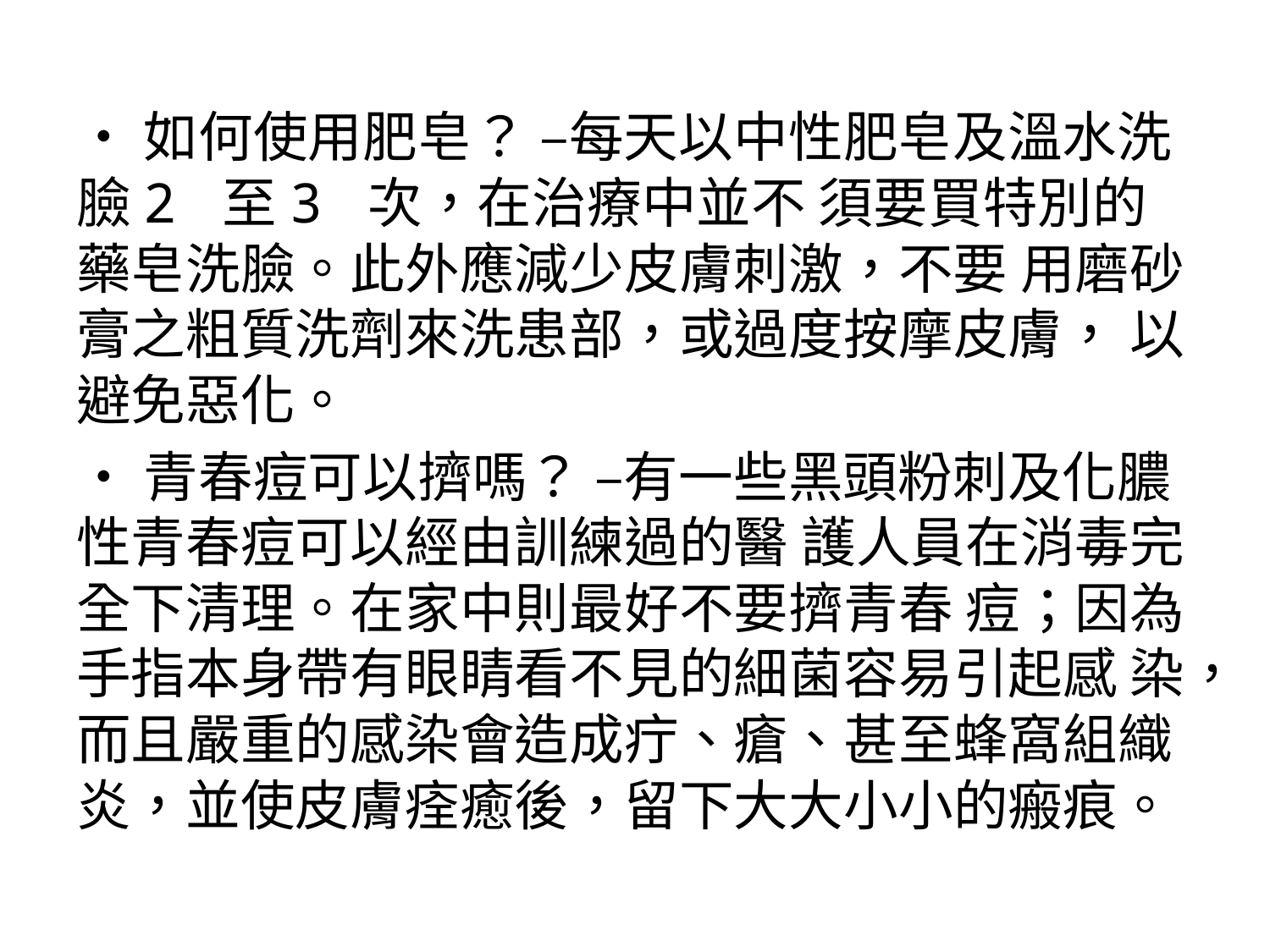

•如何使用肥皂？ –每天以中性肥皂及溫水洗臉2 至3 次，在治療中並不 須要買特別的藥皂洗臉。此外應減少皮膚刺激，不要 用磨砂膏之粗質洗劑來洗患部，或過度按摩皮膚， 以避免惡化。
•青春痘可以擠嗎？ –有一些黑頭粉刺及化膿性青春痘可以經由訓練過的醫 護人員在消毒完全下清理。在家中則最好不要擠青春 痘；因為手指本身帶有眼睛看不見的細菌容易引起感 染，而且嚴重的感染會造成疔、瘡、甚至蜂窩組織 炎，並使皮膚痊癒後，留下大大小小的瘢痕。